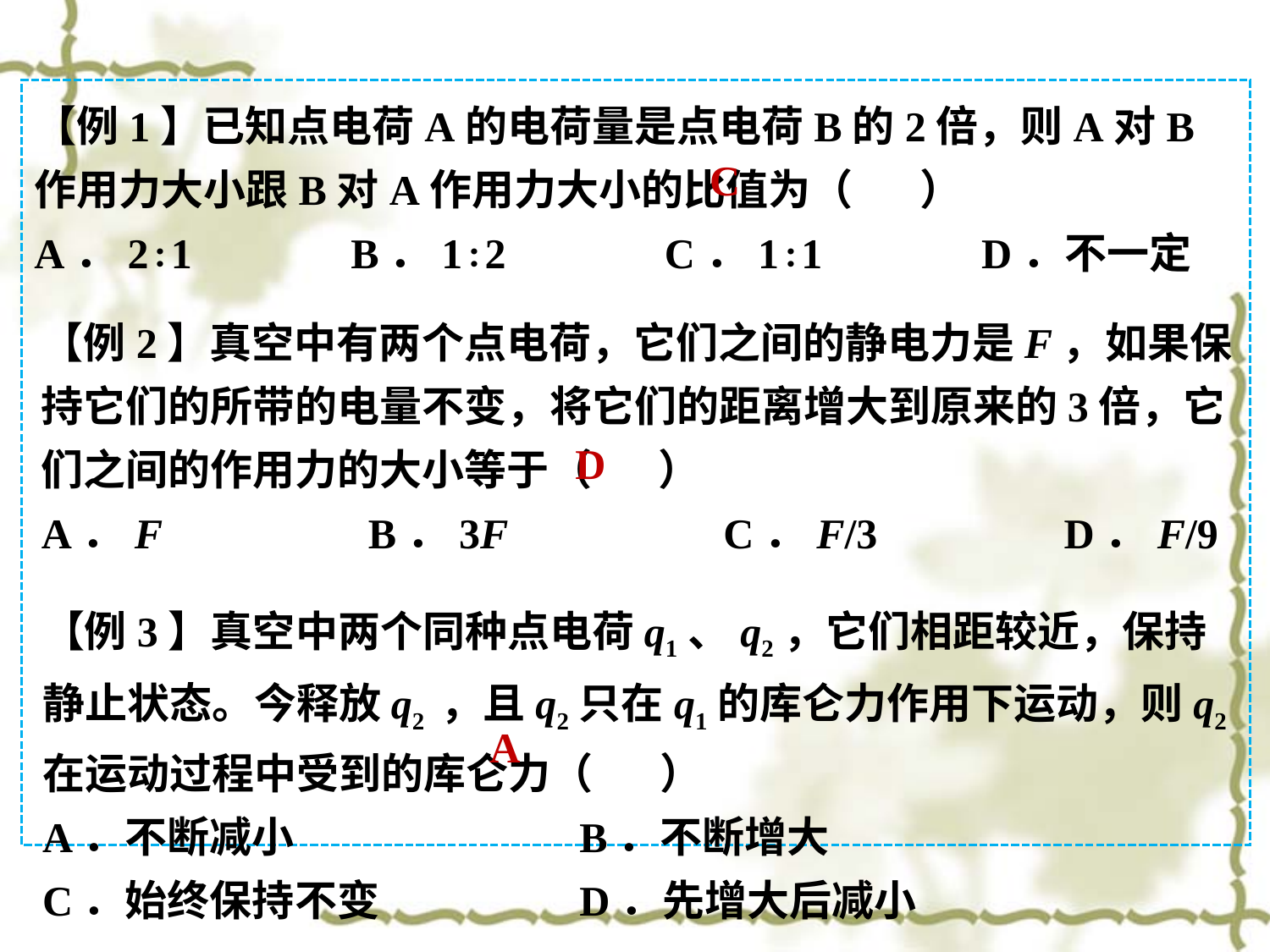

【例1】已知点电荷A的电荷量是点电荷B的2倍，则A对B作用力大小跟B对A作用力大小的比值为（       ）
A．2∶1               B．1∶2               C．1∶1               D．不一定

C
【例2】真空中有两个点电荷，它们之间的静电力是F，如果保持它们的所带的电量不变，将它们的距离增大到原来的3倍，它们之间的作用力的大小等于（       ）
A．F　               B．3F　                C．F/3　             D．F/9
D
【例3】真空中两个同种点电荷q1、q2，它们相距较近，保持静止状态。今释放q2 ，且q2只在q1的库仑力作用下运动，则q2在运动过程中受到的库仑力（       ）
A．不断减小　             	  B．不断增大
C．始终保持不变　          	  D．先增大后减小
A